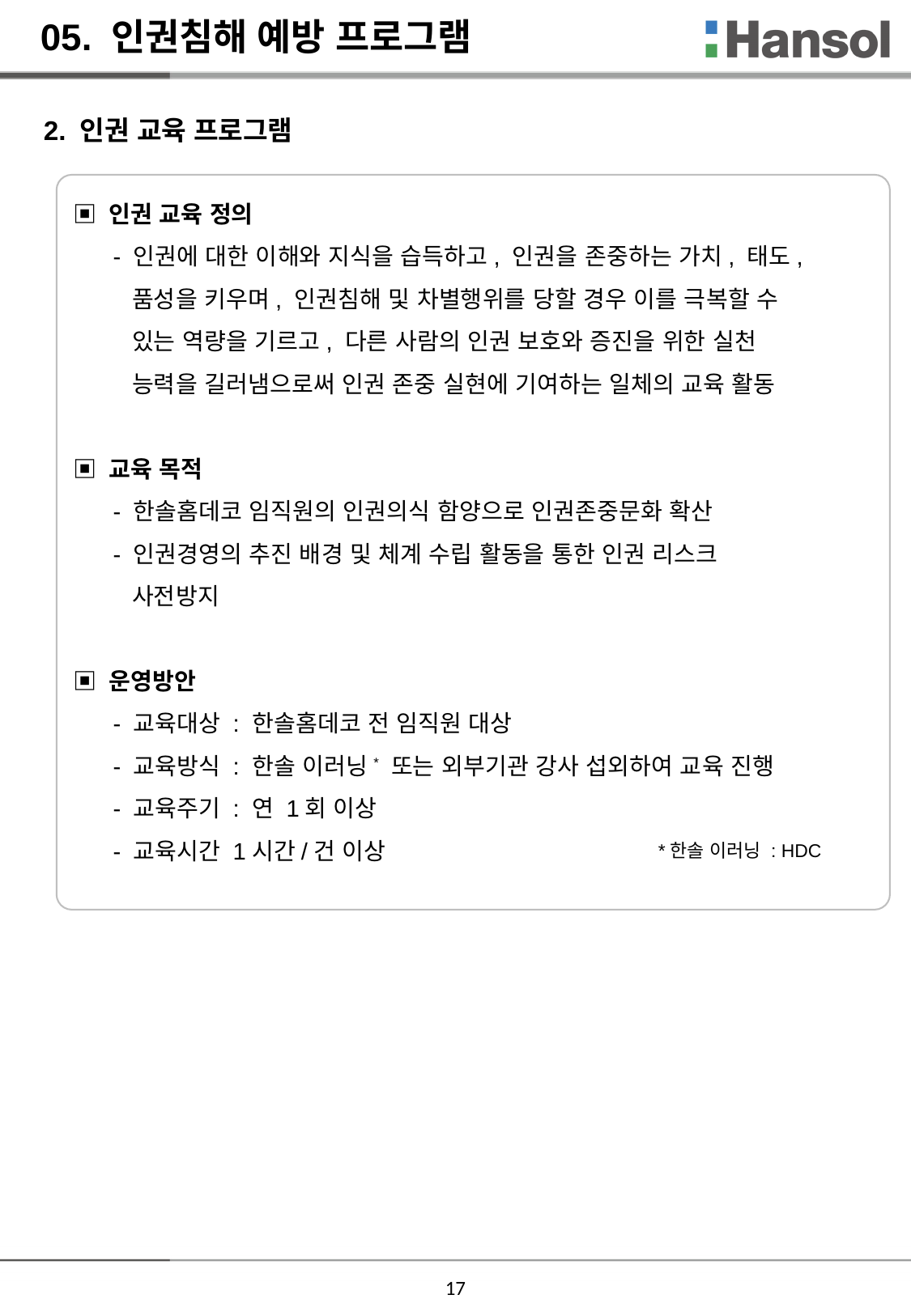

05. 인권침해 예방 프로그램
2. 인권 교육 프로그램
▣ 인권 교육 정의
      - 인권에 대한 이해와 지식을 습득하고, 인권을 존중하는 가치, 태도,
        품성을 키우며, 인권침해 및 차별행위를 당할 경우 이를 극복할 수
        있는 역량을 기르고, 다른 사람의 인권 보호와 증진을 위한 실천
        능력을 길러냄으로써 인권 존중 실현에 기여하는 일체의 교육 활동

▣ 교육 목적
      - 한솔홈데코 임직원의 인권의식 함양으로 인권존중문화 확산
      - 인권경영의 추진 배경 및 체계 수립 활동을 통한 인권 리스크
        사전방지

▣ 운영방안
      - 교육대상 : 한솔홈데코 전 임직원 대상
      - 교육방식 : 한솔 이러닝* 또는 외부기관 강사 섭외하여 교육 진행
      - 교육주기 : 연 1회 이상
      - 교육시간 1시간/건 이상
*한솔 이러닝 : HDC
17